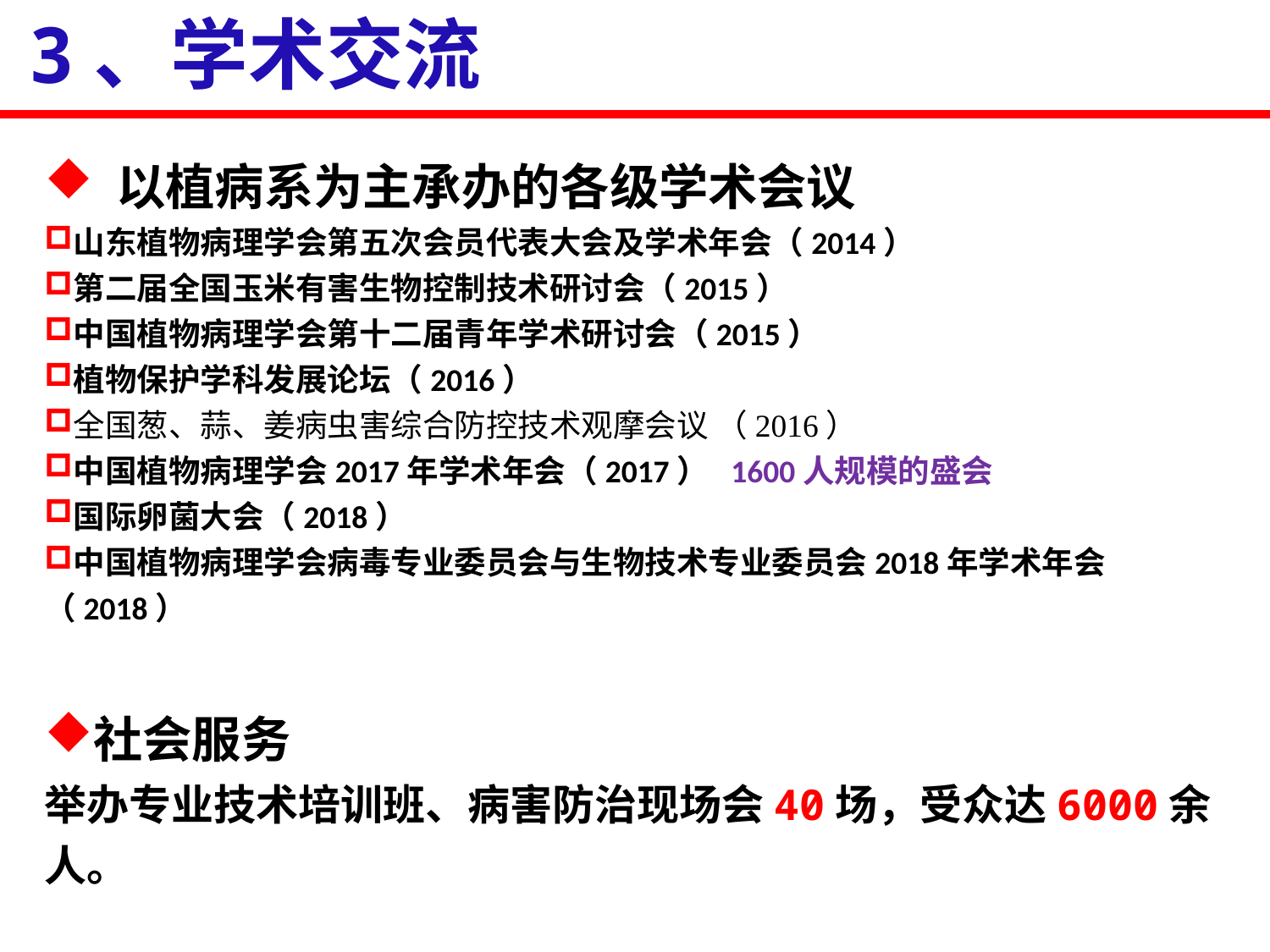

3、学术交流
 以植病系为主承办的各级学术会议
山东植物病理学会第五次会员代表大会及学术年会（2014）
第二届全国玉米有害生物控制技术研讨会（2015）
中国植物病理学会第十二届青年学术研讨会（2015）
植物保护学科发展论坛（2016）
全国葱、蒜、姜病虫害综合防控技术观摩会议 （2016）
中国植物病理学会2017年学术年会（2017）  1600人规模的盛会
国际卵菌大会（2018）
中国植物病理学会病毒专业委员会与生物技术专业委员会2018年学术年会（2018）

社会服务
举办专业技术培训班、病害防治现场会40场，受众达6000余人。